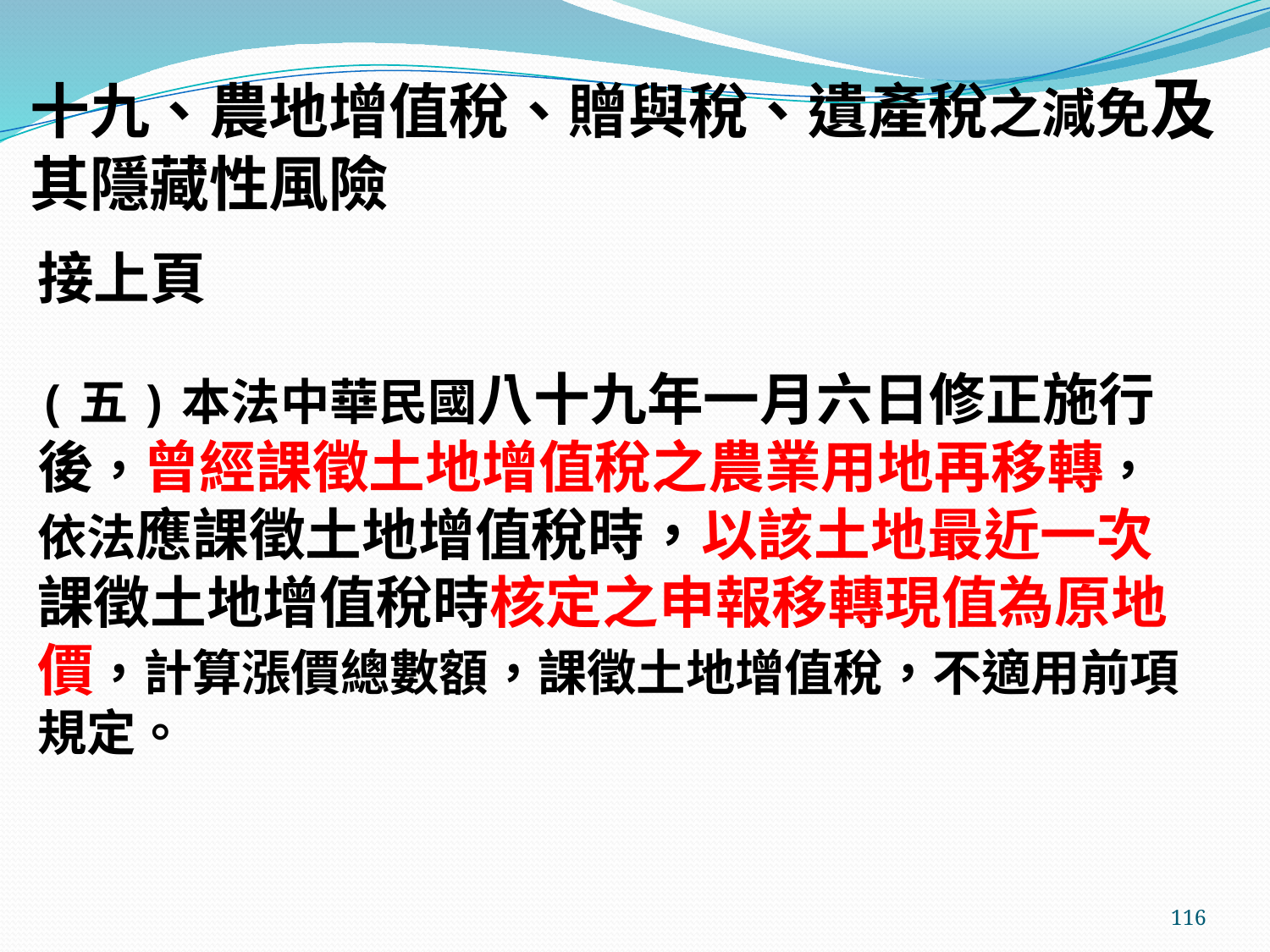

# 十九、農地增值稅、贈與稅、遺產稅之減免及其隱藏性風險
接上頁
(五)本法中華民國八十九年一月六日修正施行後，曾經課徵土地增值稅之農業用地再移轉，依法應課徵土地增值稅時，以該土地最近一次課徵土地增值稅時核定之申報移轉現值為原地價，計算漲價總數額，課徵土地增值稅，不適用前項規定。
116